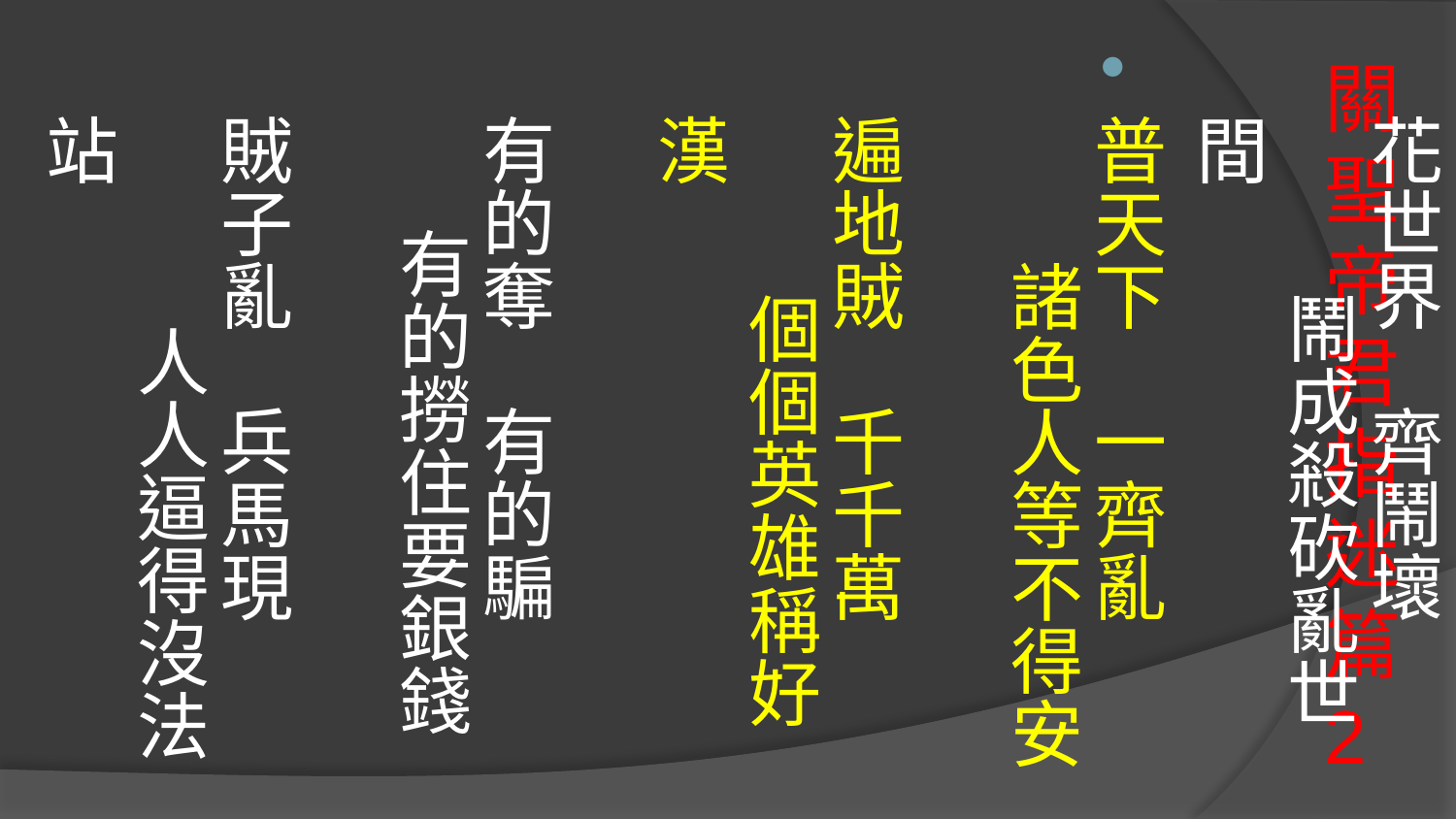

天罡星　地煞怪　               一齊差下凡間來　
花世界　齊鬧壞　                鬧成殺砍亂世間
普天下　一齊亂　              諸色人等不得安　
遍地賊　千千萬　                個個英雄稱好漢
有的奪　有的騙　            有的撈住要銀錢　
賊子亂　兵馬現　                  人人逼得沒法站
# 關聖帝君指迷篇2